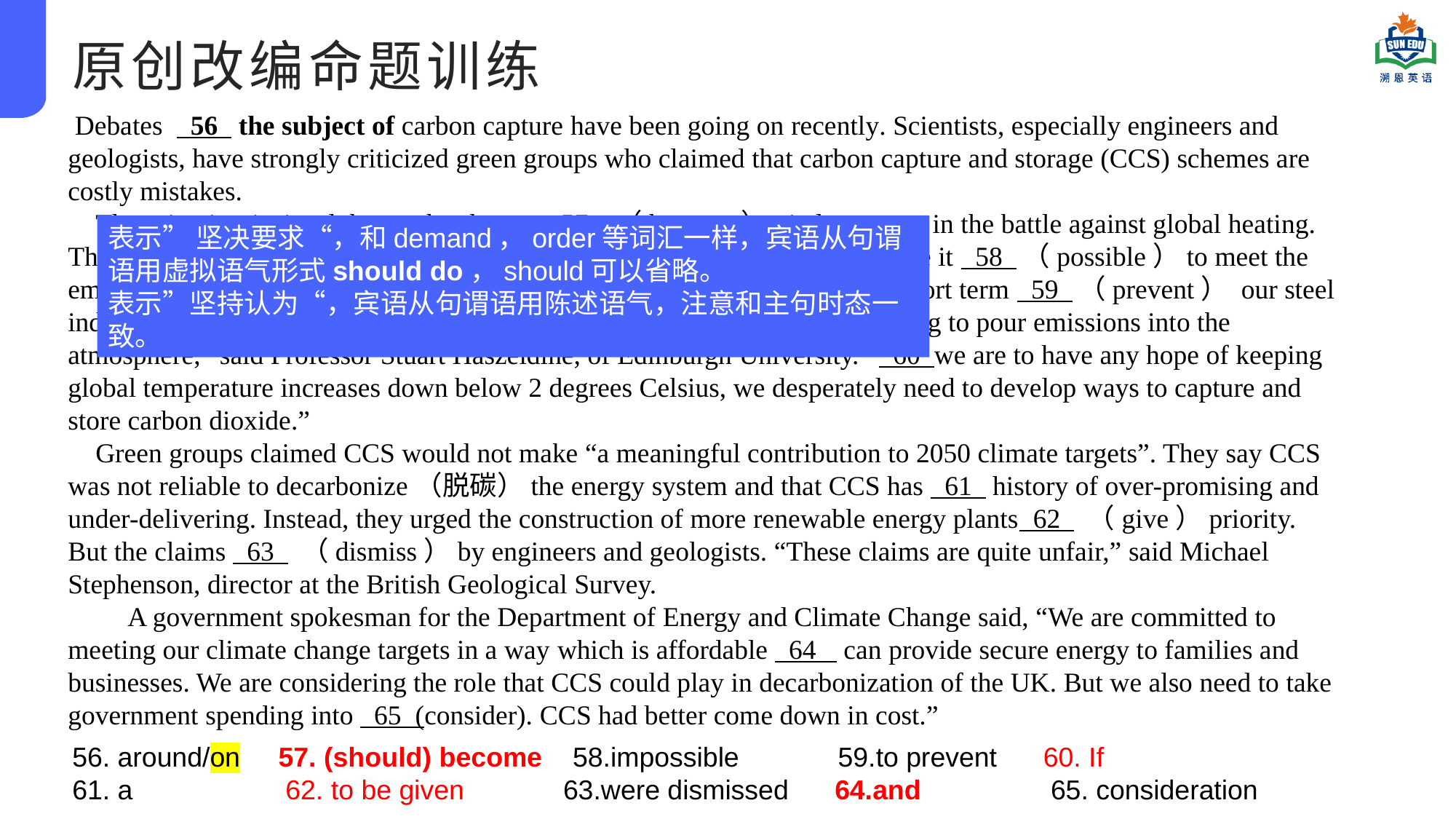

原创改编命题训练
 Debates    56   the subject of carbon capture have been going on recently. Scientists, especially engineers and geologists, have strongly criticized green groups who claimed that carbon capture and storage (CCS) schemes are costly mistakes.    The scientists insisted that such schemes   57   （become）vital weapons in the battle against global heating. They also warn that failure to set up ways to trap and store carbon would make it   58  （possible）to meet the emissions target by 2050. “CCS is going to be the only effective way in the short term   59  （prevent） our steel industry,manufacture（基础设施）and many other processes from continuing to pour emissions into the atmosphere,” said Professor Stuart Haszeldine, of Edinburgh University. “  60  we are to have any hope of keeping global temperature increases down below 2 degrees Celsius, we desperately need to develop ways to capture and store carbon dioxide.”    Green groups claimed CCS would not make “a meaningful contribution to 2050 climate targets”. They say CCS was not reliable to decarbonize（脱碳）the energy system and that CCS has   61   history of over-promising and under-delivering. Instead, they urged the construction of more renewable energy plants  62   （give）priority.But the claims   63   （dismiss）by engineers and geologists. “These claims are quite unfair,” said Michael Stephenson, director at the British Geological Survey.    A government spokesman for the Department of Energy and Climate Change said, “We are committed to meeting our climate change targets in a way which is affordable   64    can provide secure energy to families and businesses. We are considering the role that CCS could play in decarbonization of the UK. But we also need to take government spending into   65  (consider). CCS had better come down in cost.”
表示” 坚决要求“，和demand，order等词汇一样，宾语从句谓语用虚拟语气形式should do，should可以省略。
表示”坚持认为“，宾语从句谓语用陈述语气，注意和主句时态一致。
56. around/on     57. (should) become    58.impossible             59.to prevent      60. If
61. a                    62. to be given             63.were dismissed      64.and                 65. consideration